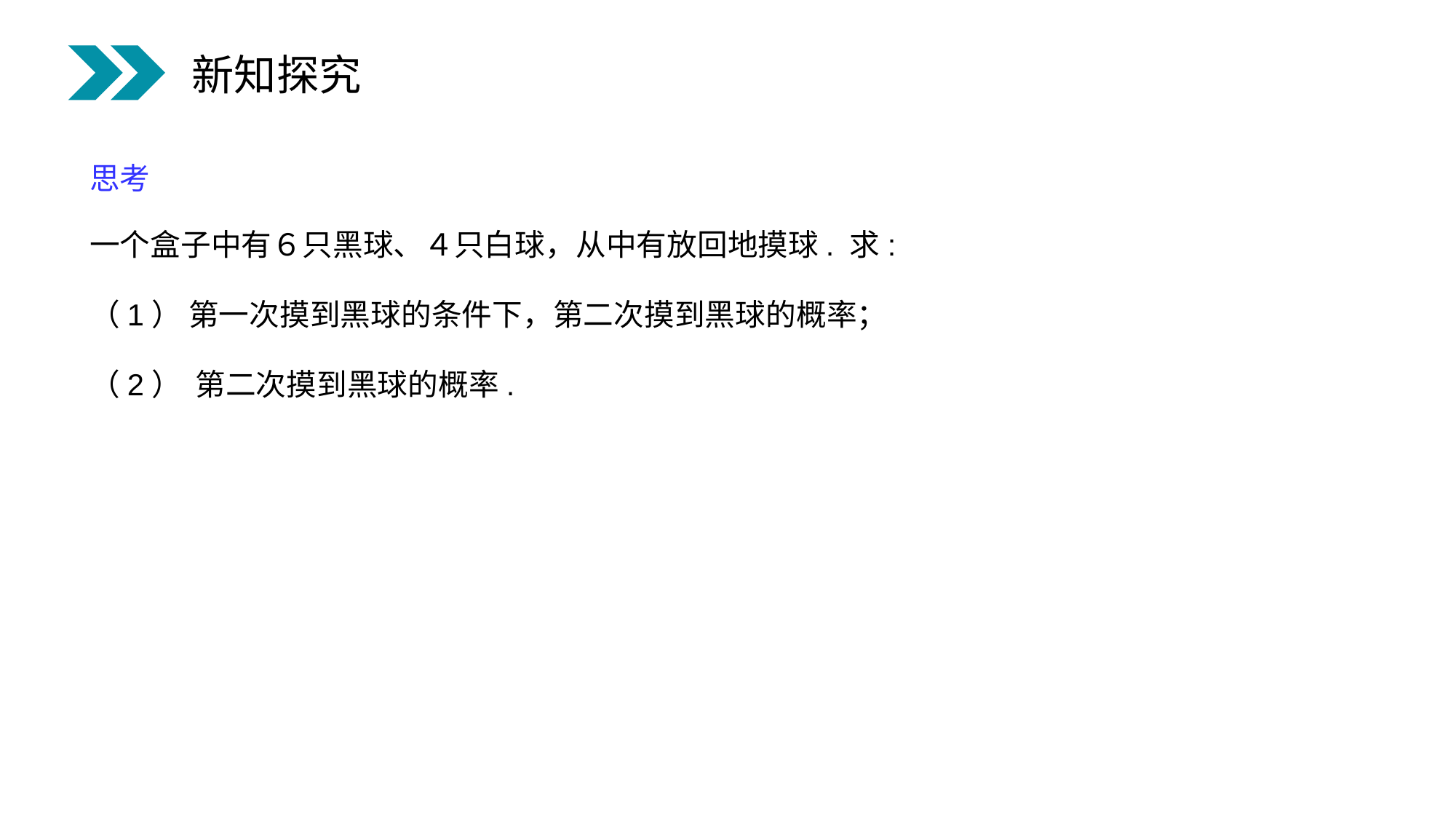

新知探究
思考
一个盒子中有６只黑球、４只白球，从中有放回地摸球. 求:
（1） 第一次摸到黑球的条件下，第二次摸到黑球的概率；
（2）  第二次摸到黑球的概率.